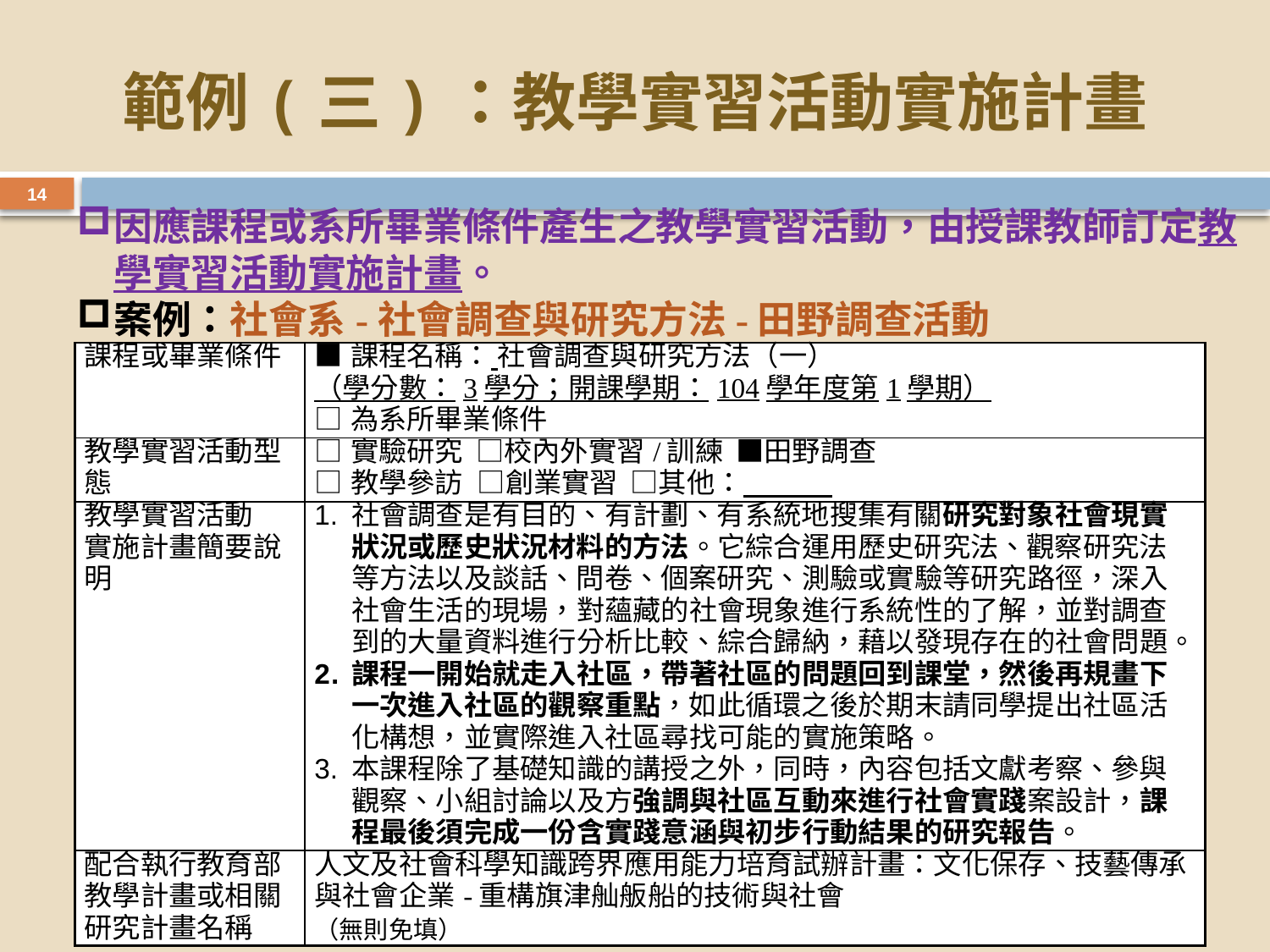

# 範例(三)：教學實習活動實施計畫
14
因應課程或系所畢業條件產生之教學實習活動，由授課教師訂定教學實習活動實施計畫。
案例：社會系-社會調查與研究方法-田野調查活動

| 課程或畢業條件 | ■課程名稱： 社會調查與研究方法（一） （學分數：3學分；開課學期：104學年度第1學期） □為系所畢業條件 |
| --- | --- |
| 教學實習活動型態 | □實驗研究 □校內外實習/訓練 ■田野調查 □教學參訪 □創業實習 □其他： |
| 教學實習活動 實施計畫簡要說明 | 社會調查是有目的、有計劃、有系統地搜集有關研究對象社會現實狀況或歷史狀況材料的方法。它綜合運用歷史研究法、觀察研究法等方法以及談話、問卷、個案研究、測驗或實驗等研究路徑，深入社會生活的現場，對蘊藏的社會現象進行系統性的了解，並對調查到的大量資料進行分析比較、綜合歸納，藉以發現存在的社會問題。 課程一開始就走入社區，帶著社區的問題回到課堂，然後再規畫下一次進入社區的觀察重點，如此循環之後於期末請同學提出社區活化構想，並實際進入社區尋找可能的實施策略。 本課程除了基礎知識的講授之外，同時，內容包括文獻考察、參與觀察、小組討論以及方強調與社區互動來進行社會實踐案設計，課程最後須完成一份含實踐意涵與初步行動結果的研究報告。 |
| 配合執行教育部教學計畫或相關研究計畫名稱 | 人文及社會科學知識跨界應用能力培育試辦計畫：文化保存、技藝傳承與社會企業-重構旗津舢舨船的技術與社會 （無則免填） |